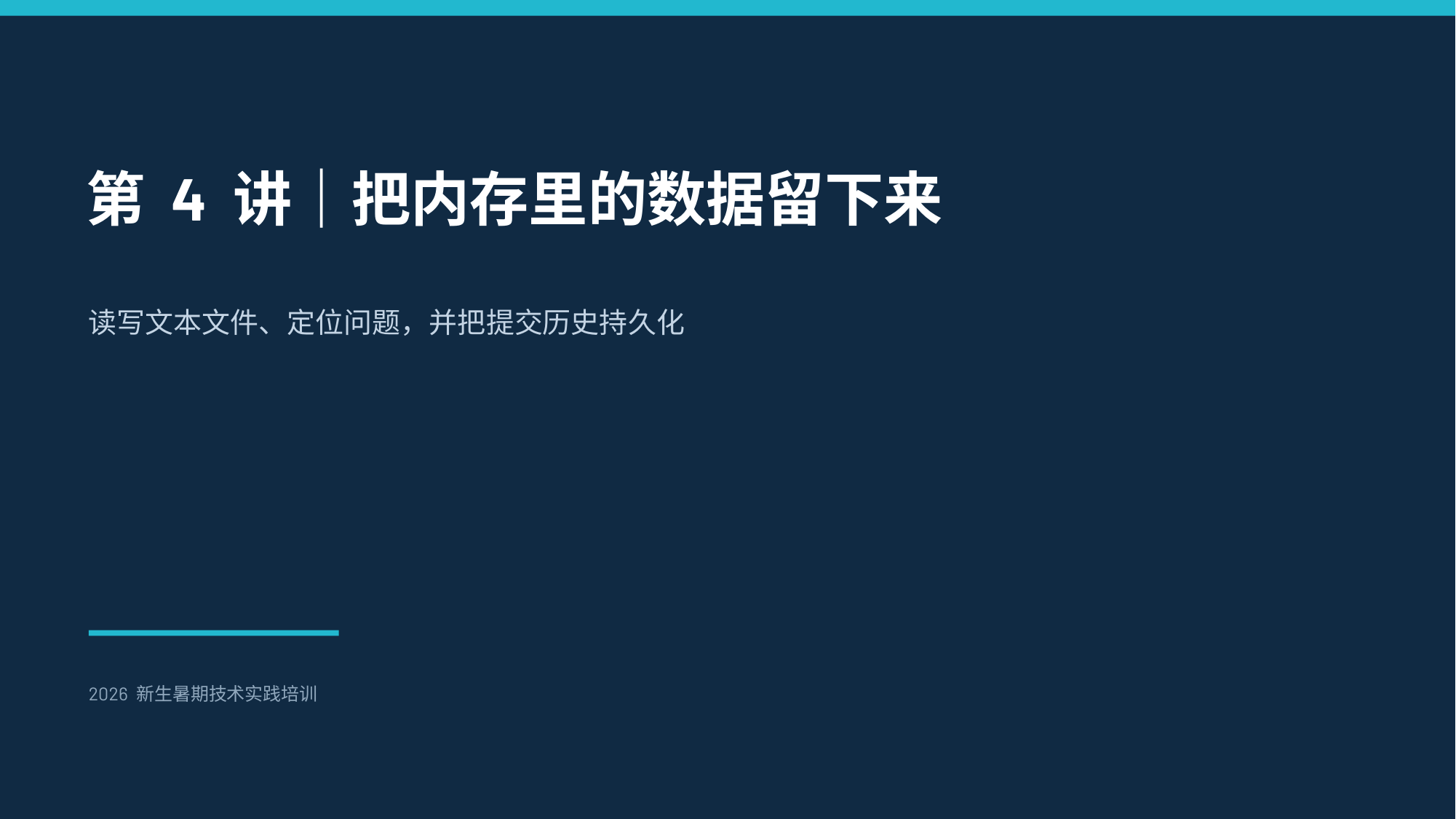

第 4 讲｜把内存里的数据留下来
读写文本文件、定位问题，并把提交历史持久化

2026 新生暑期技术实践培训